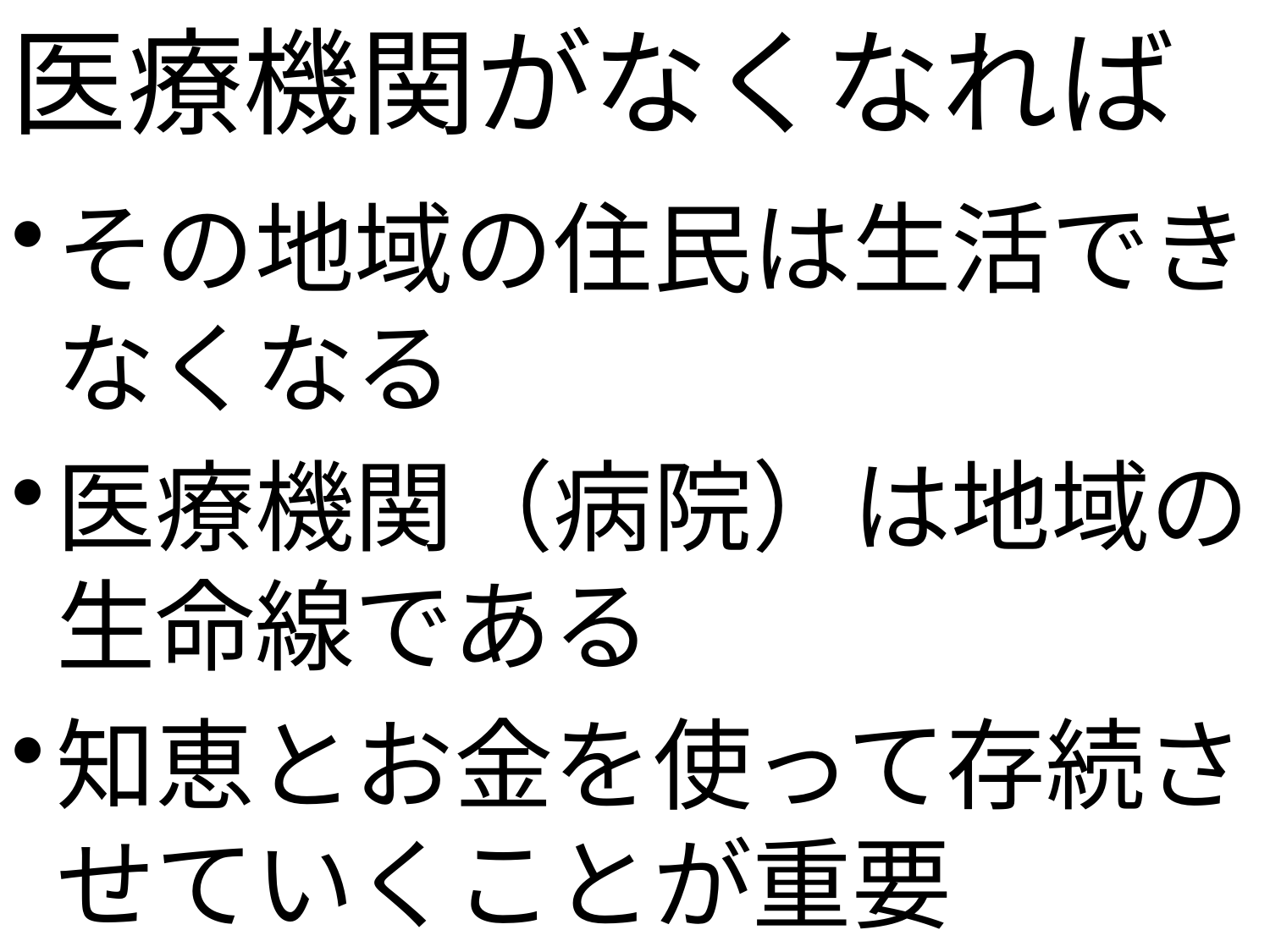

# 医療機関がなくなれば
その地域の住民は生活できなくなる
医療機関（病院）は地域の生命線である
知恵とお金を使って存続させていくことが重要